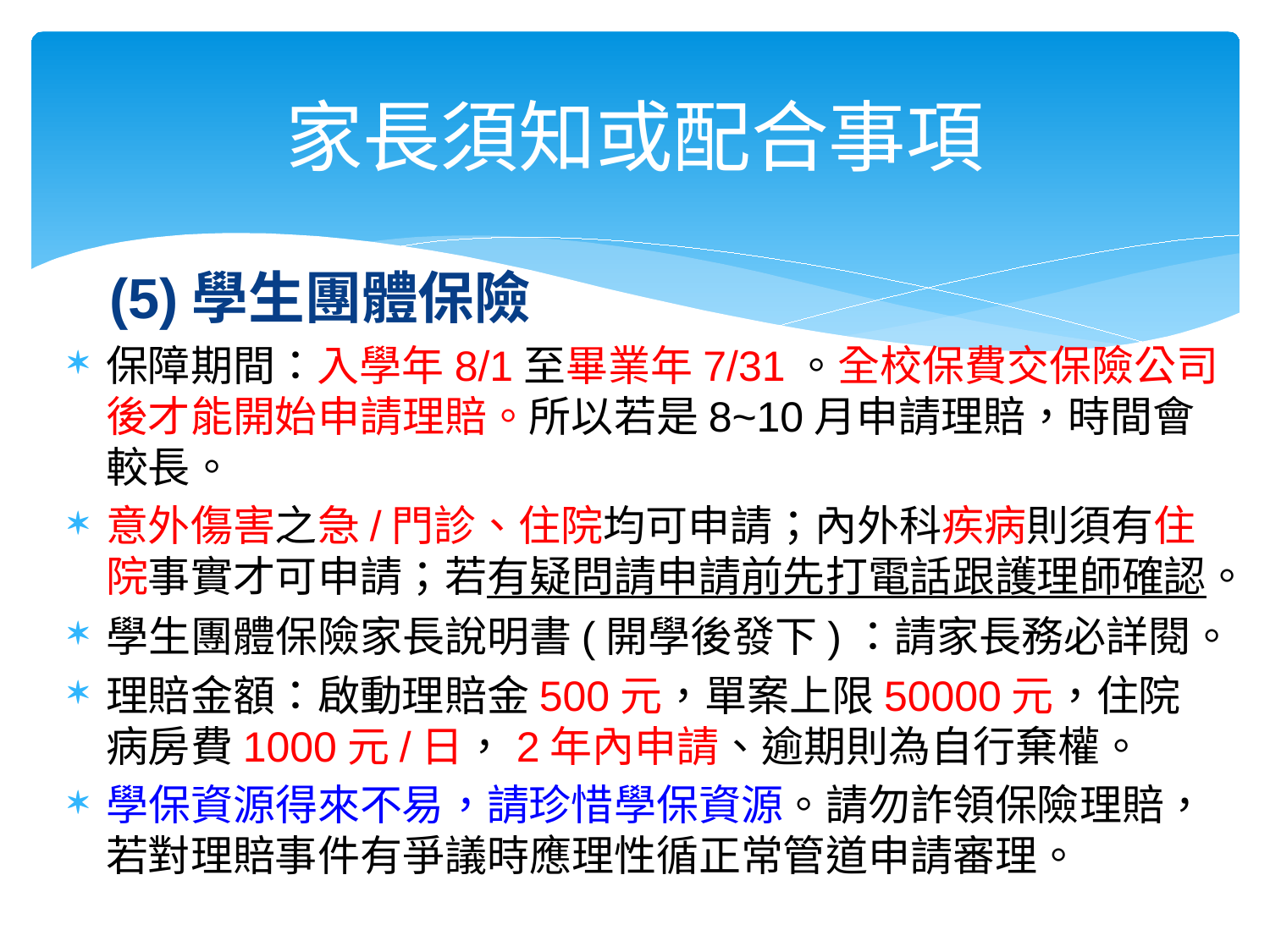

# 家長須知或配合事項
(5)學生團體保險
保障期間：入學年8/1至畢業年7/31。全校保費交保險公司後才能開始申請理賠。所以若是8~10月申請理賠，時間會較長。
意外傷害之急/門診、住院均可申請；內外科疾病則須有住院事實才可申請；若有疑問請申請前先打電話跟護理師確認。
學生團體保險家長說明書(開學後發下)：請家長務必詳閱。
理賠金額：啟動理賠金500元，單案上限50000元，住院病房費1000元/日，2年內申請、逾期則為自行棄權。
學保資源得來不易，請珍惜學保資源。請勿詐領保險理賠，若對理賠事件有爭議時應理性循正常管道申請審理。